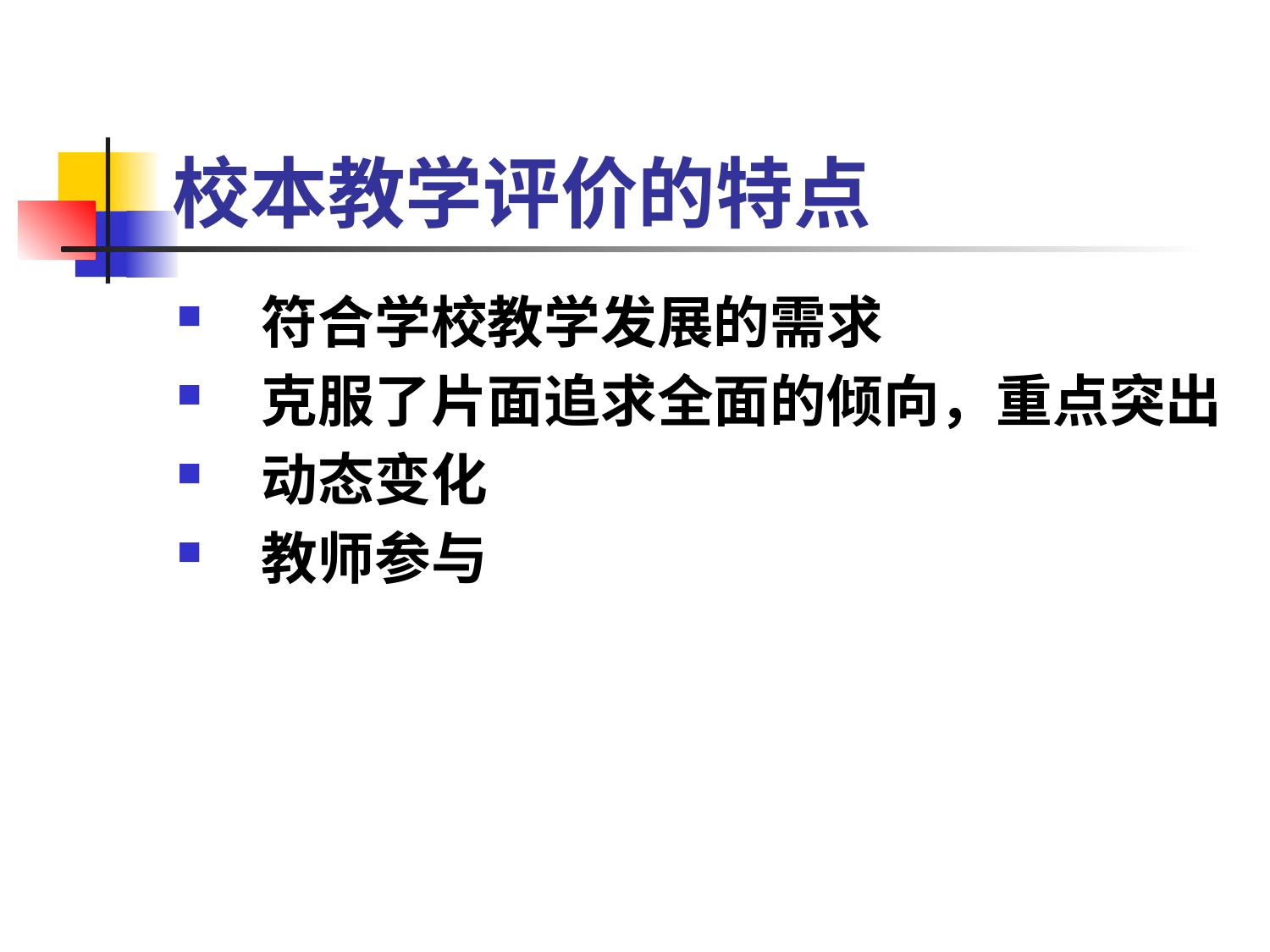

# 校本教学评价的特点
符合学校教学发展的需求
克服了片面追求全面的倾向，重点突出
动态变化
教师参与